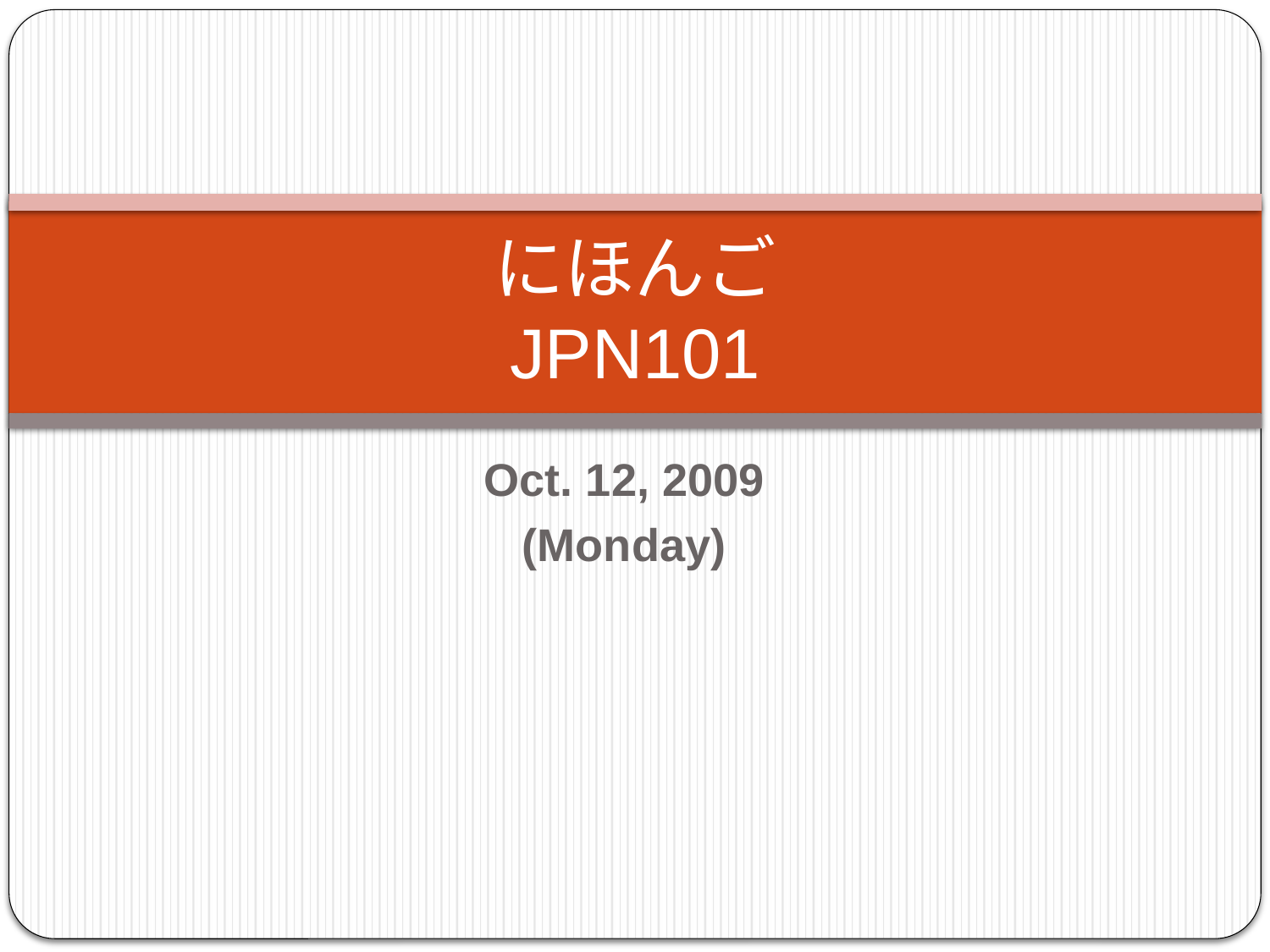

# にほんご JPN101
Oct. 12, 2009
(Monday)